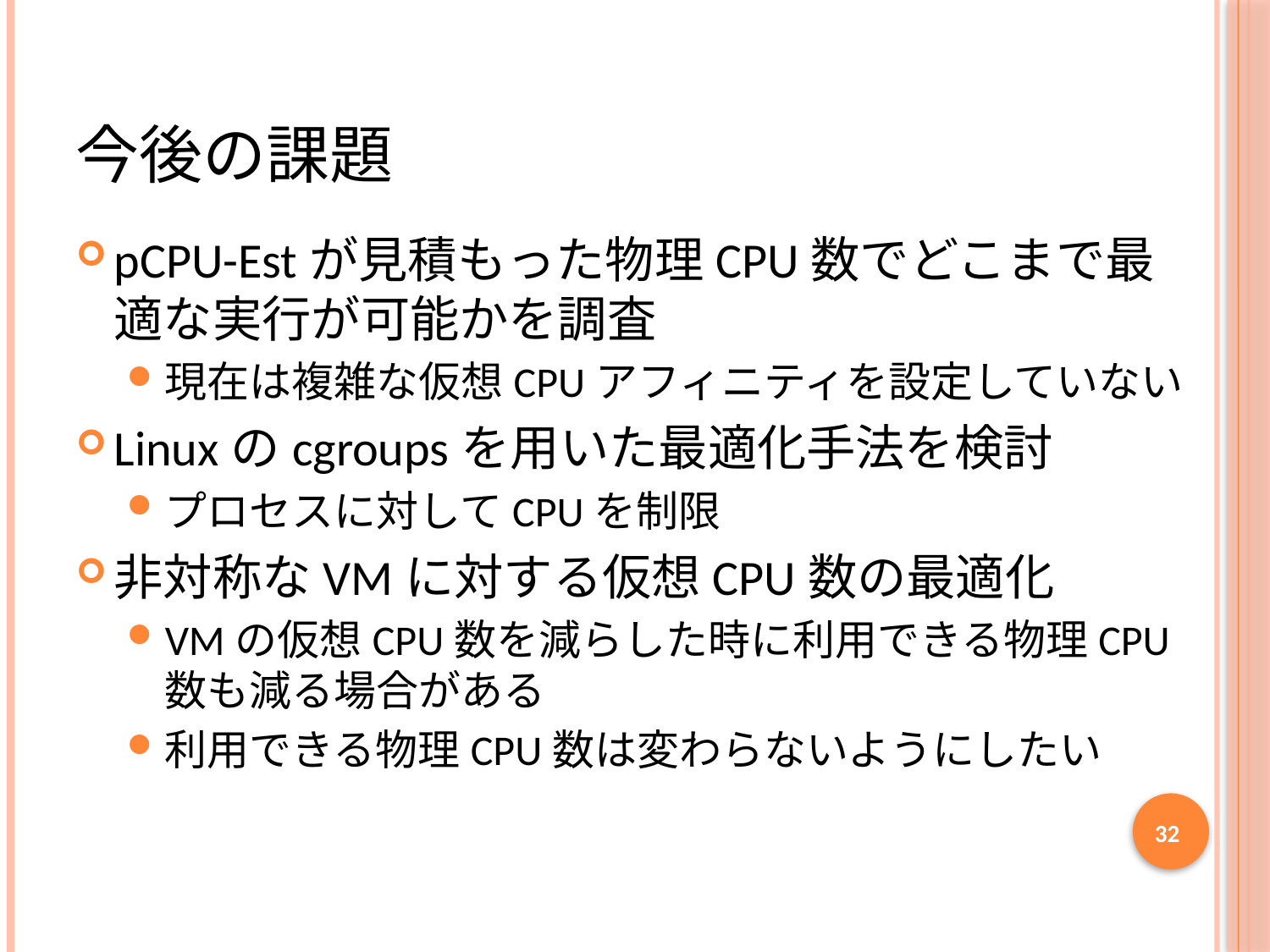

# 今後の課題
pCPU-Estが見積もった物理CPU数でどこまで最適な実行が可能かを調査
現在は複雑な仮想CPUアフィニティを設定していない
Linuxのcgroupsを用いた最適化手法を検討
プロセスに対してCPUを制限
非対称なVMに対する仮想CPU数の最適化
VMの仮想CPU数を減らした時に利用できる物理CPU数も減る場合がある
利用できる物理CPU数は変わらないようにしたい
32